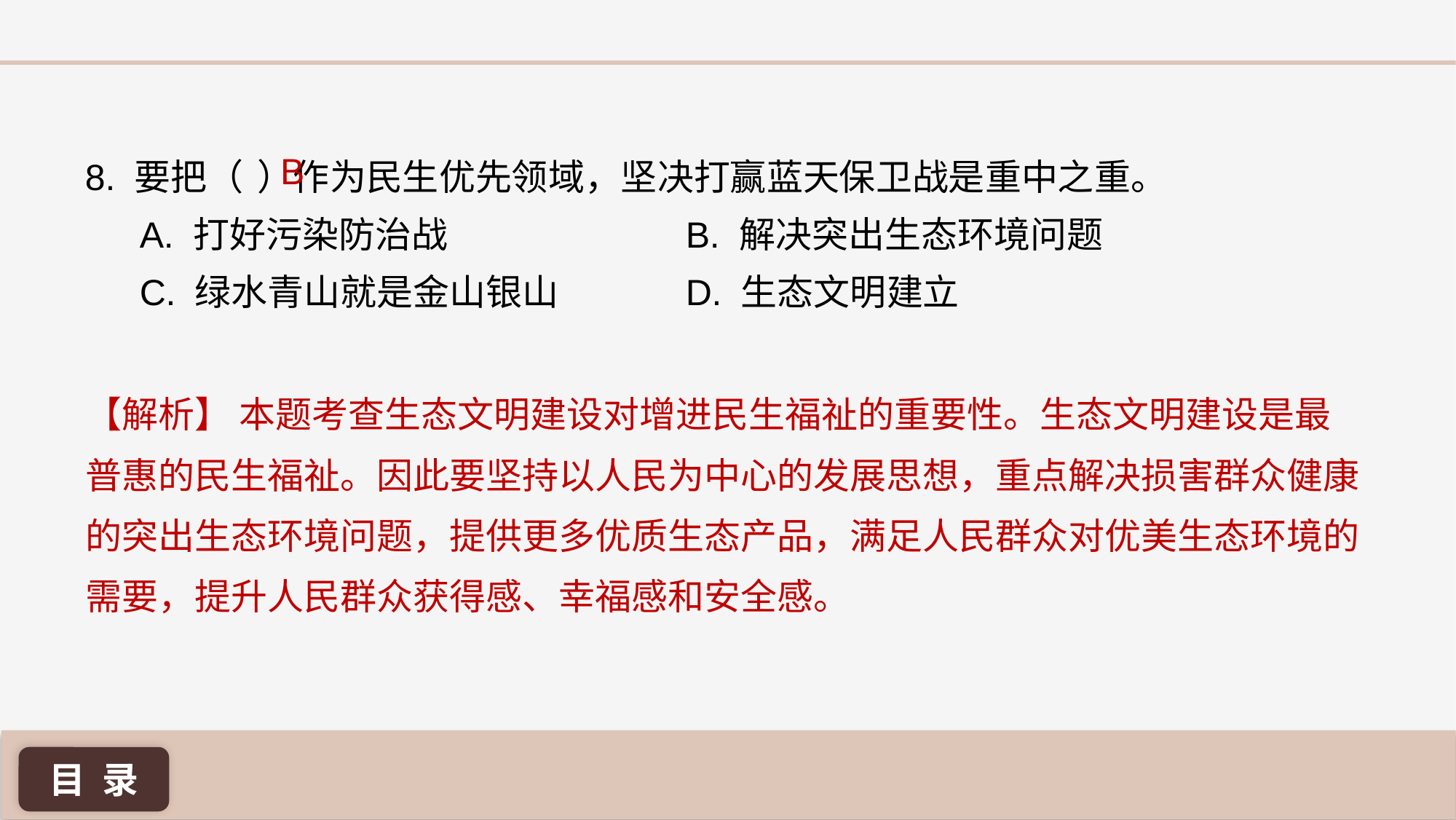

B
8. 要把（	 ）作为民生优先领域，坚决打赢蓝天保卫战是重中之重。
A. 打好污染防治战 			B. 解决突出生态环境问题
C. 绿水青山就是金山银山	 	D. 生态文明建立
【解析】 本题考查生态文明建设对增进民生福祉的重要性。生态文明建设是最普惠的民生福祉。因此要坚持以人民为中心的发展思想，重点解决损害群众健康的突出生态环境问题，提供更多优质生态产品，满足人民群众对优美生态环境的需要，提升人民群众获得感、幸福感和安全感。